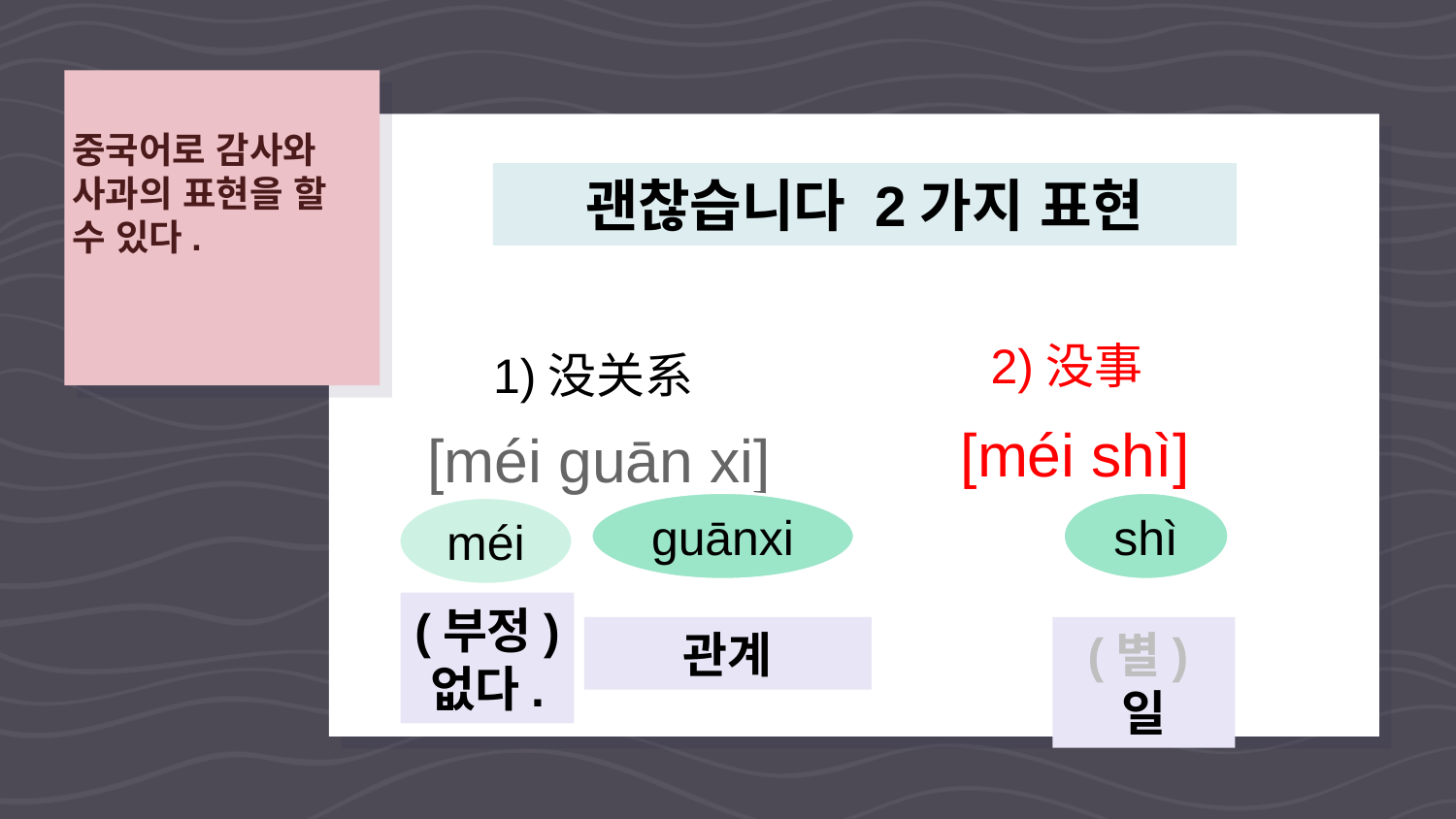

# 중국어로 감사와 사과의 표현을 할 수 있다.
괜찮습니다 2가지 표현
2)没事
1)没关系
[méi shì]
[méi guān xi]
guānxi
shì
méi
(부정)
없다.
관계
(별)일